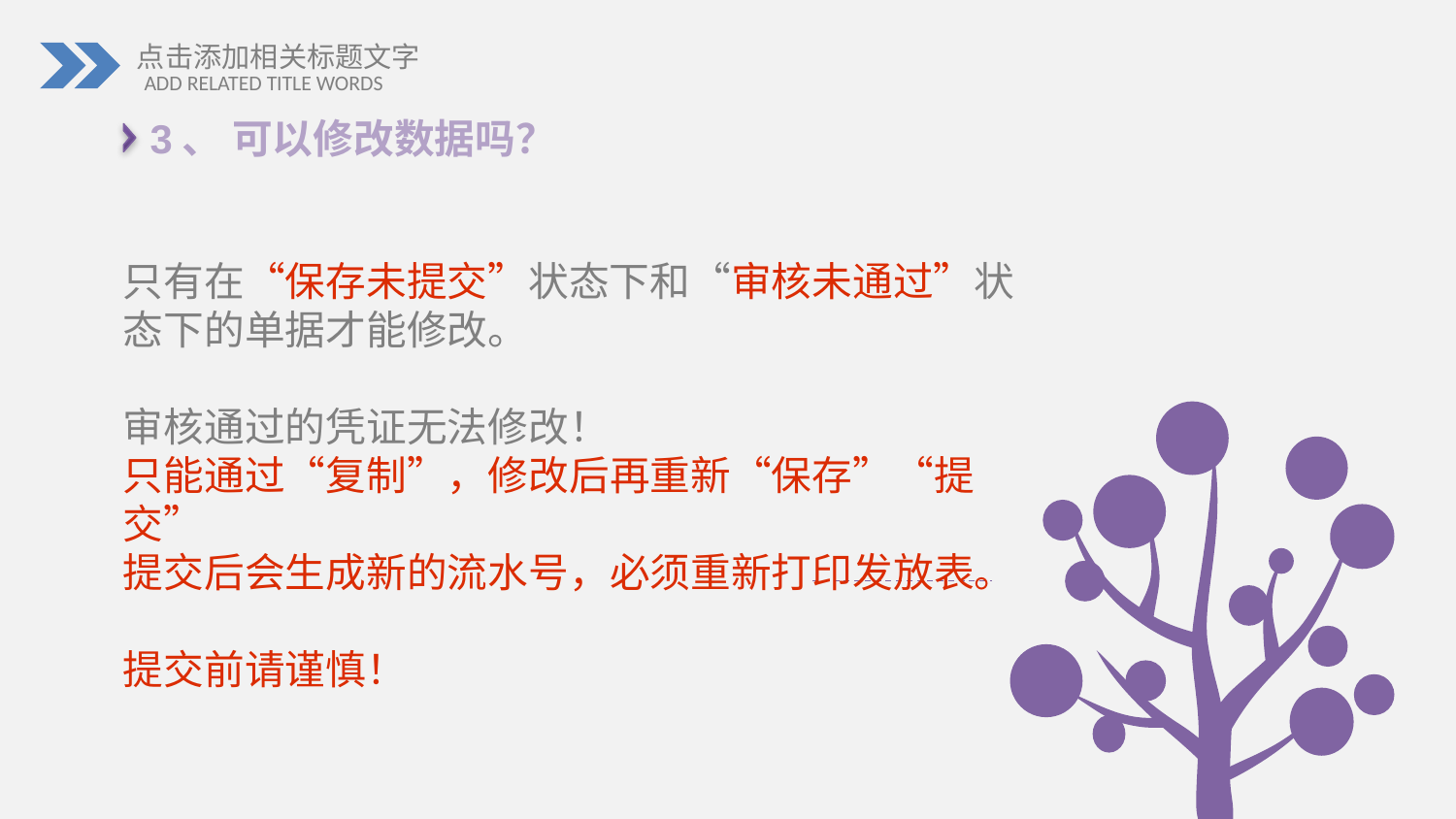

3、 可以修改数据吗？

只有在“保存未提交”状态下和“审核未通过”状态下的单据才能修改。

审核通过的凭证无法修改！
只能通过“复制”，修改后再重新“保存”“提交”
提交后会生成新的流水号，必须重新打印发放表。

提交前请谨慎！